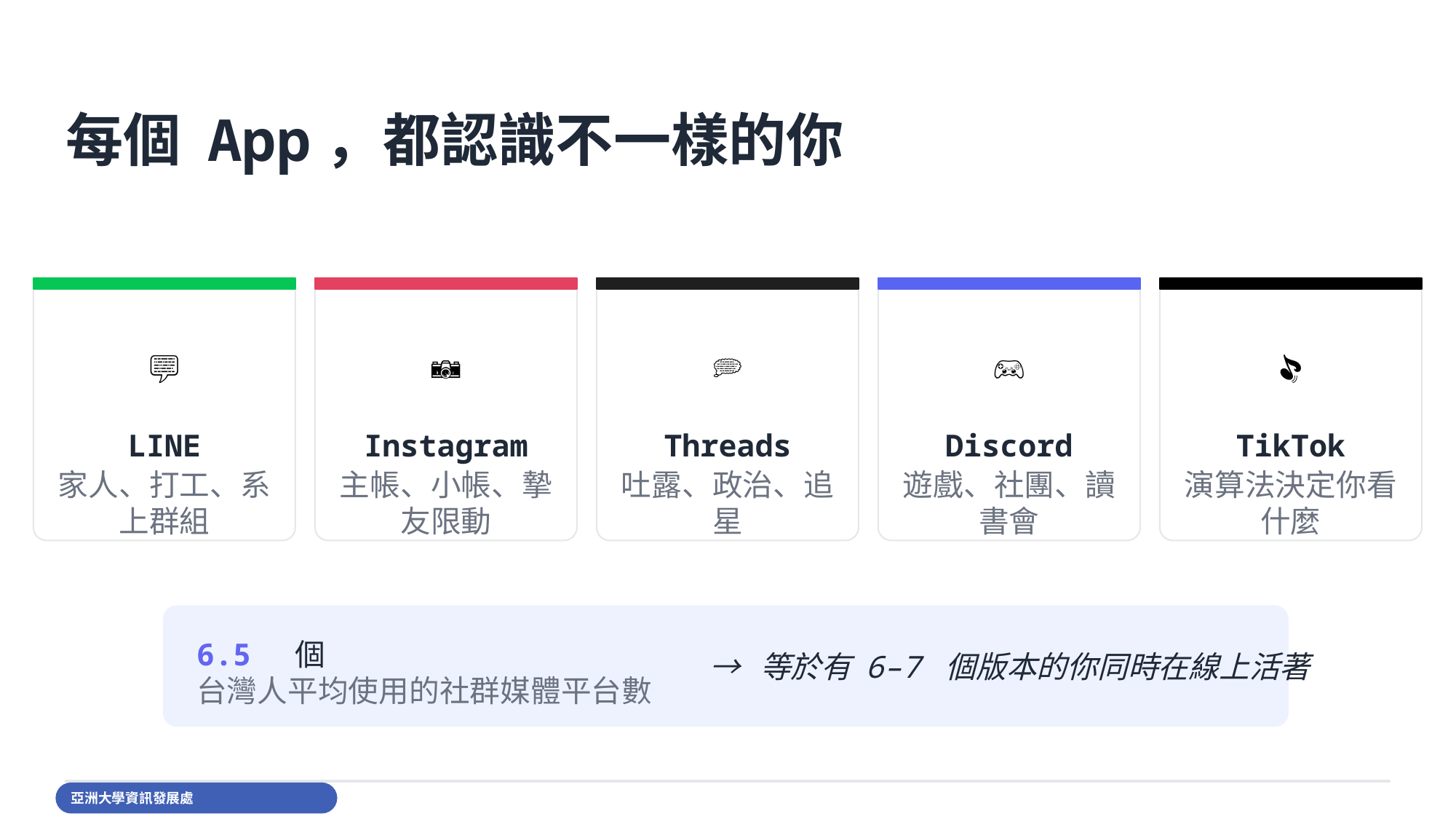

每個 App，都認識不一樣的你

💬
📷
💭
🎮
🎵
LINE
Instagram
Threads
Discord
TikTok
家人、打工、系上群組
主帳、小帳、摯友限動
吐露、政治、追星
遊戲、社團、讀書會
演算法決定你看什麼

→  等於有 6–7 個版本的你同時在線上活著
6.5  個
台灣人平均使用的社群媒體平台數

亞洲大學資訊發展處